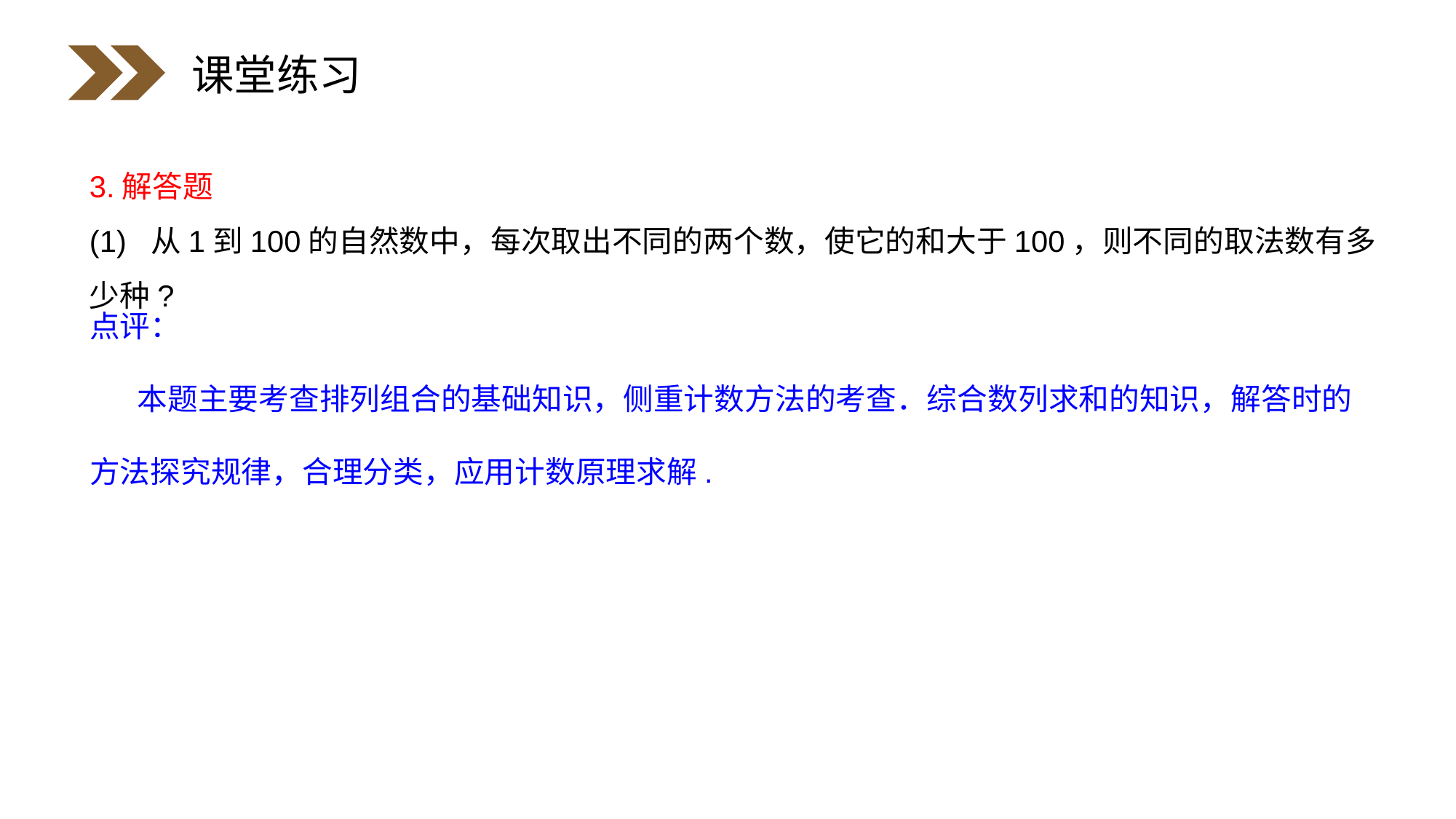

课堂练习
3.解答题
(1)  从1到100的自然数中，每次取出不同的两个数，使它的和大于100，则不同的取法数有多少种?
点评：
      本题主要考查排列组合的基础知识，侧重计数方法的考查．综合数列求和的知识，解答时的方法探究规律，合理分类，应用计数原理求解.